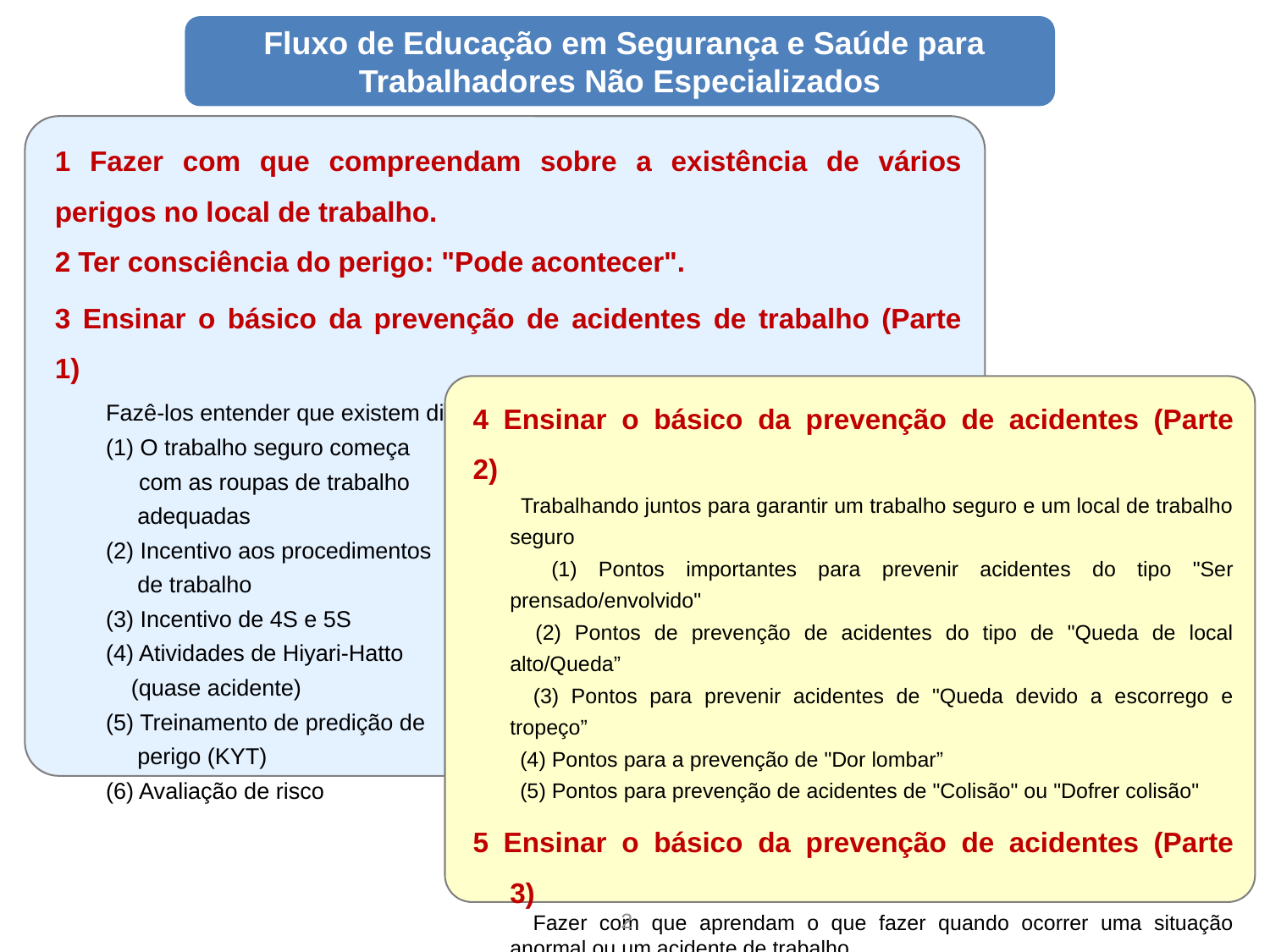

Fluxo de Educação em Segurança e Saúde para Trabalhadores Não Especializados
1 Fazer com que compreendam sobre a existência de vários perigos no local de trabalho.
2 Ter consciência do perigo: "Pode acontecer".
3 Ensinar o básico da prevenção de acidentes de trabalho (Parte 1)
　　Fazê-los entender que existem diversas regras e atividades.
　　(1) O trabalho seguro começa
　　　  com as roupas de trabalho
             adequadas
　　(2) Incentivo aos procedimentos
             de trabalho
　　(3) Incentivo de 4S e 5S
　　(4) Atividades de Hiyari-Hatto
            (quase acidente)
　　(5) Treinamento de predição de
             perigo (KYT)
　　(6) Avaliação de risco
4 Ensinar o básico da prevenção de acidentes (Parte 2)
　　Trabalhando juntos para garantir um trabalho seguro e um local de trabalho seguro
　　(1) Pontos importantes para prevenir acidentes do tipo "Ser prensado/envolvido"
　　(2) Pontos de prevenção de acidentes do tipo de "Queda de local alto/Queda”
　　(3) Pontos para prevenir acidentes de "Queda devido a escorrego e tropeço”
　　(4) Pontos para a prevenção de "Dor lombar”
　　(5) Pontos para prevenção de acidentes de "Colisão" ou "Dofrer colisão"
5 Ensinar o básico da prevenção de acidentes (Parte 3)
　　Fazer com que aprendam o que fazer quando ocorrer uma situação anormal ou um acidente de trabalho.
　　・O que fazer no caso de uma situação anormal
　　・O que fazer no caso de um acidente de trabalho
2